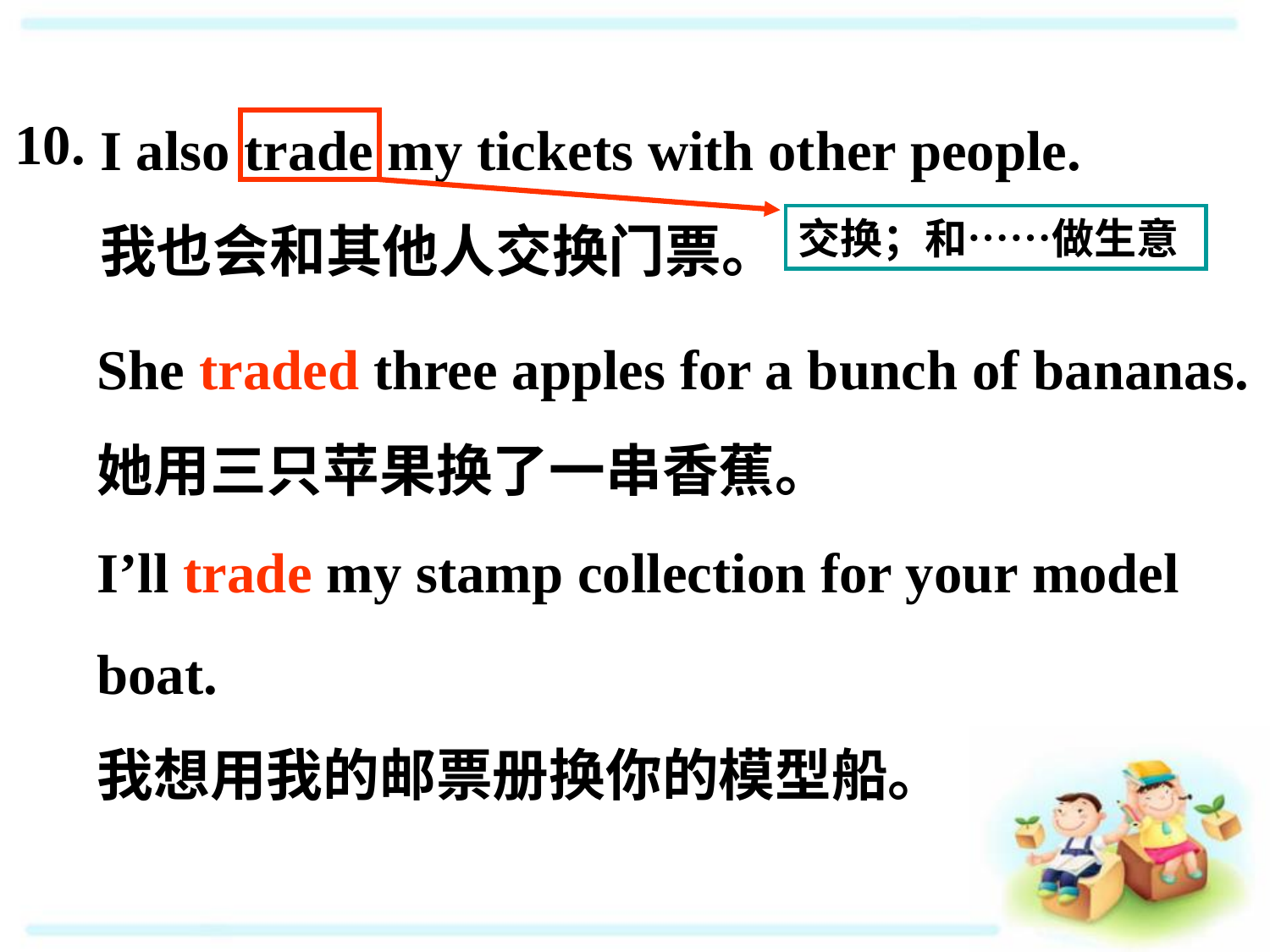

I also trade my tickets with other people.
我也会和其他人交换门票。
10.

交换；和……做生意
She traded three apples for a bunch of bananas.她用三只苹果换了一串香蕉。
I’ll trade my stamp collection for your model boat.
我想用我的邮票册换你的模型船。